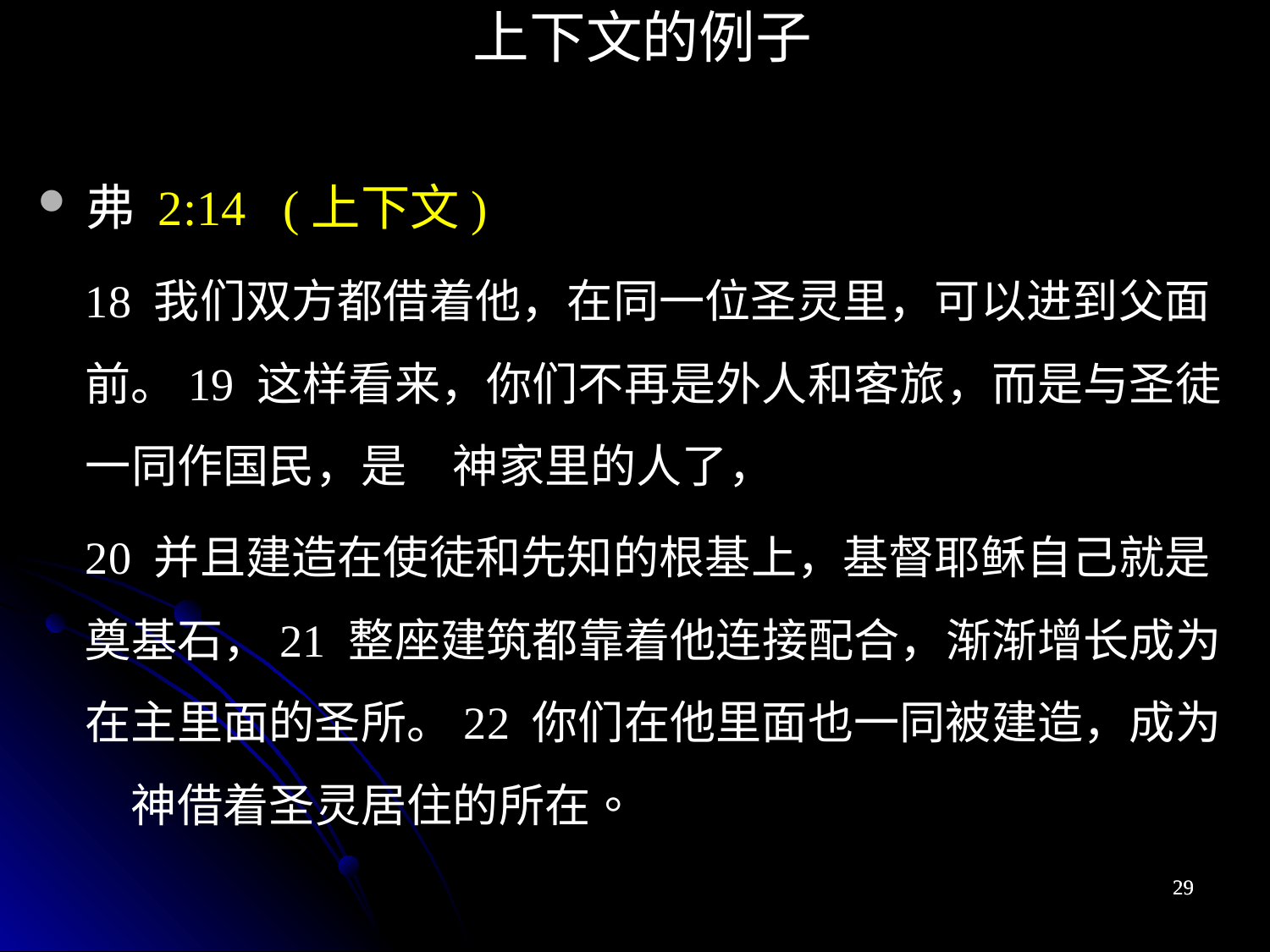

上下文的例子
弗 2:14   (上下文)
18 我们双方都借着他，在同一位圣灵里，可以进到父面前。19 这样看来，你们不再是外人和客旅，而是与圣徒一同作国民，是　神家里的人了，
20 并且建造在使徒和先知的根基上，基督耶稣自己就是奠基石，21 整座建筑都靠着他连接配合，渐渐增长成为在主里面的圣所。22 你们在他里面也一同被建造，成为　神借着圣灵居住的所在。
29
29